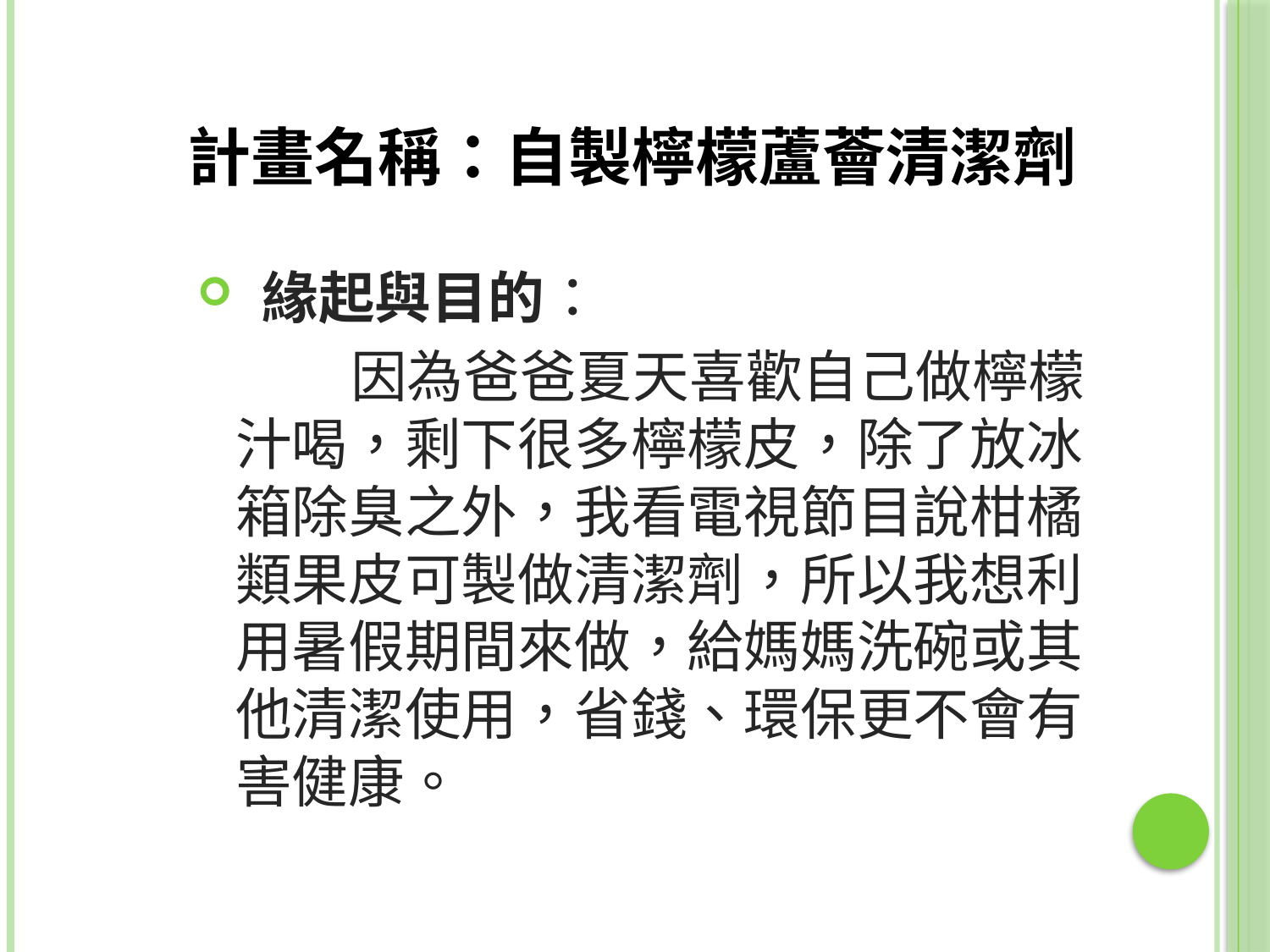

計畫名稱：自製檸檬蘆薈清潔劑
 緣起與目的：
           因為爸爸夏天喜歡自己做檸檬汁喝，剩下很多檸檬皮，除了放冰箱除臭之外，我看電視節目說柑橘類果皮可製做清潔劑，所以我想利用暑假期間來做，給媽媽洗碗或其他清潔使用，省錢、環保更不會有害健康。